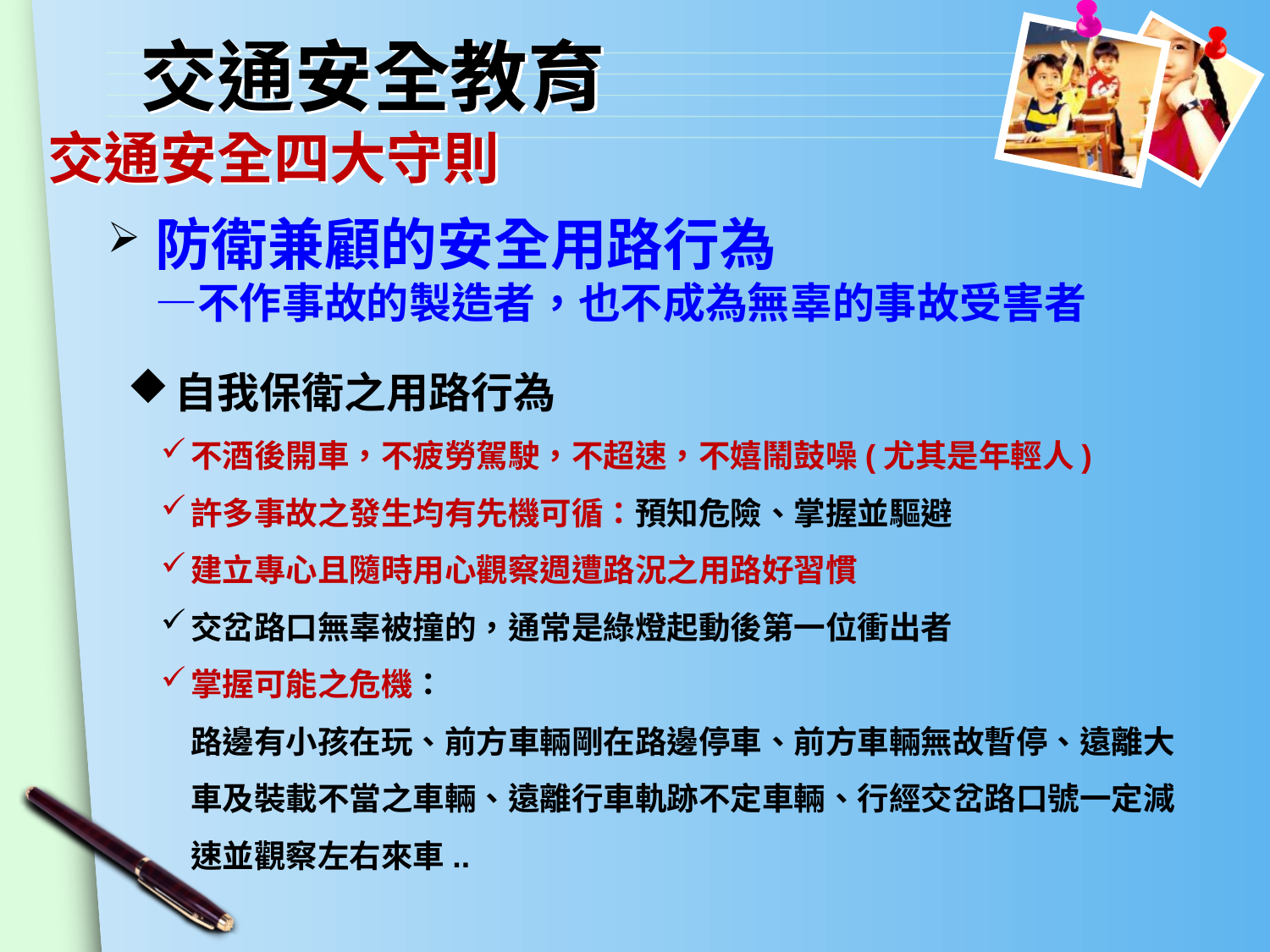

# 交通安全教育
交通安全四大守則
防衛兼顧的安全用路行為
—不作事故的製造者，也不成為無辜的事故受害者
自我保衛之用路行為
不酒後開車，不疲勞駕駛，不超速，不嬉鬧鼓噪(尤其是年輕人)
許多事故之發生均有先機可循：預知危險、掌握並驅避
建立專心且隨時用心觀察週遭路況之用路好習慣
交岔路口無辜被撞的，通常是綠燈起動後第一位衝出者
掌握可能之危機：
路邊有小孩在玩、前方車輛剛在路邊停車、前方車輛無故暫停、遠離大車及裝載不當之車輛、遠離行車軌跡不定車輛、行經交岔路口號一定減速並觀察左右來車..